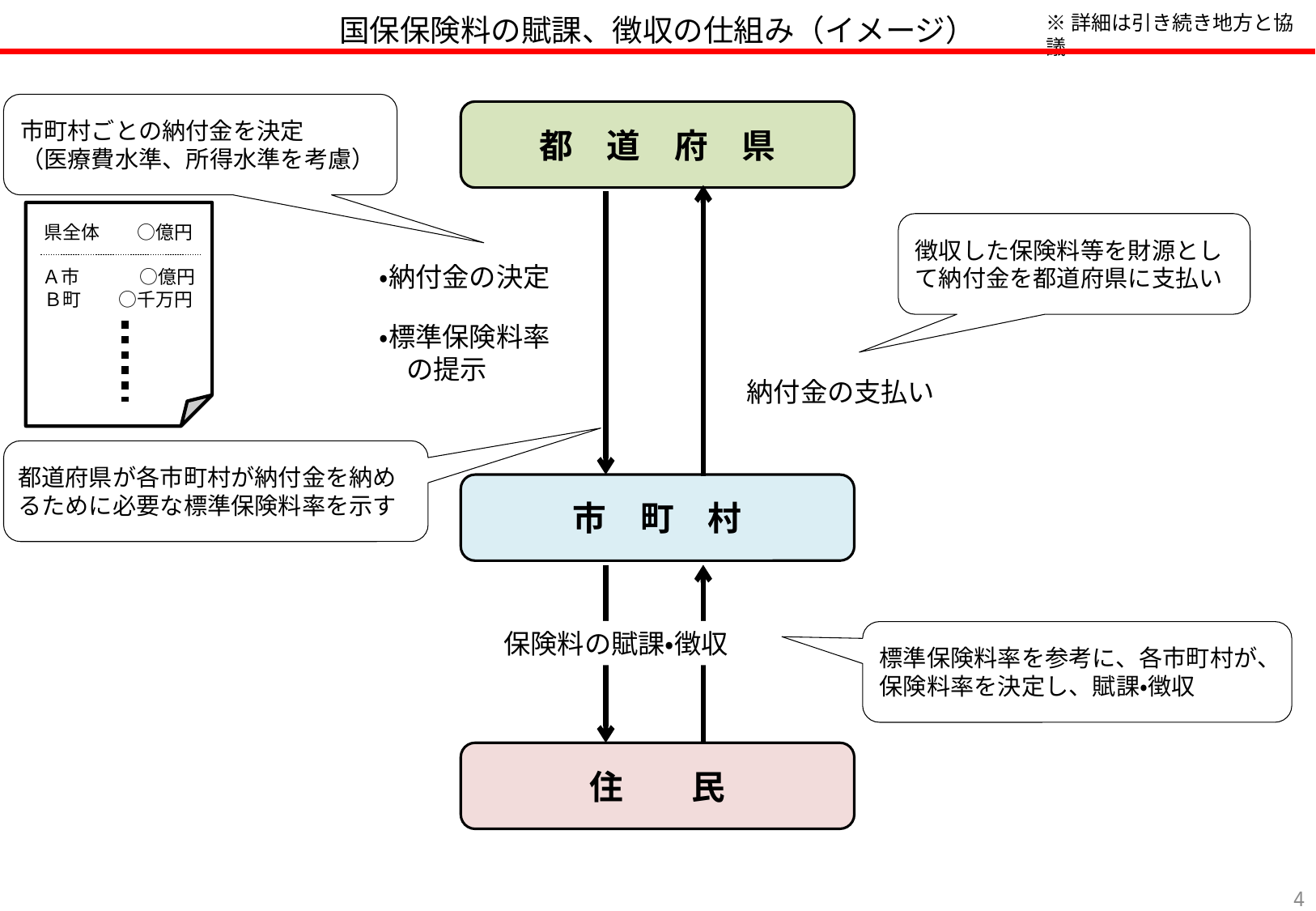

国保保険料の賦課、徴収の仕組み（イメージ）
※詳細は引き続き地方と協議
市町村ごとの納付金を決定
（医療費水準、所得水準を考慮）
都　道　府　県

県全体　　○億円

Ａ市　　　 ○億円
Ｂ町　　○千万円

徴収した保険料等を財源として納付金を都道府県に支払い
・納付金の決定
・標準保険料率
　の提示
納付金の支払い
都道府県が各市町村が納付金を納めるために必要な標準保険料率を示す
市　町　村
保険料の賦課・徴収
標準保険料率を参考に、各市町村が、保険料率を決定し、賦課・徴収
住　　民
4